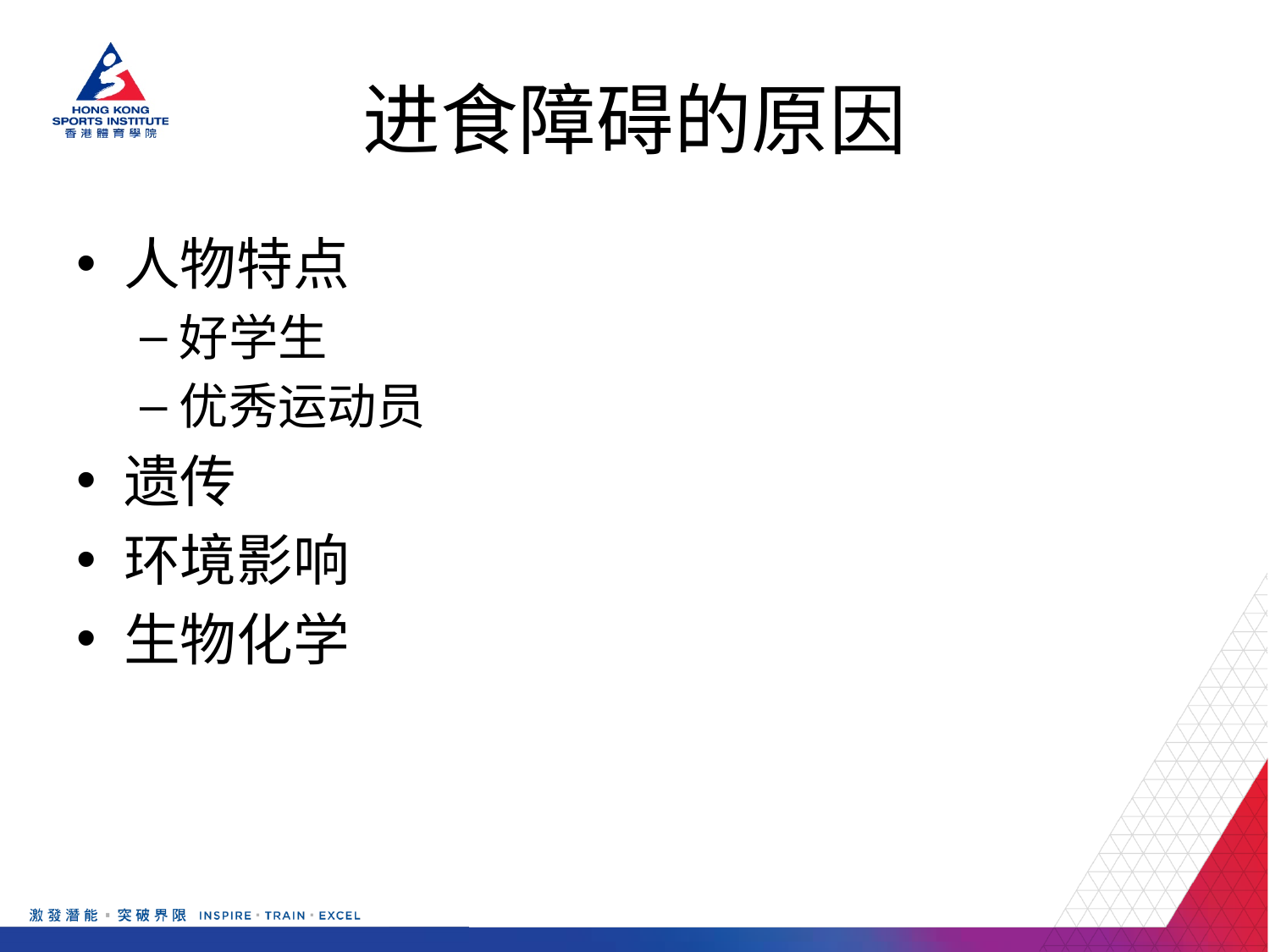

# 进食障碍的原因
人物特点
好学生
优秀运动员
遗传
环境影响
生物化学